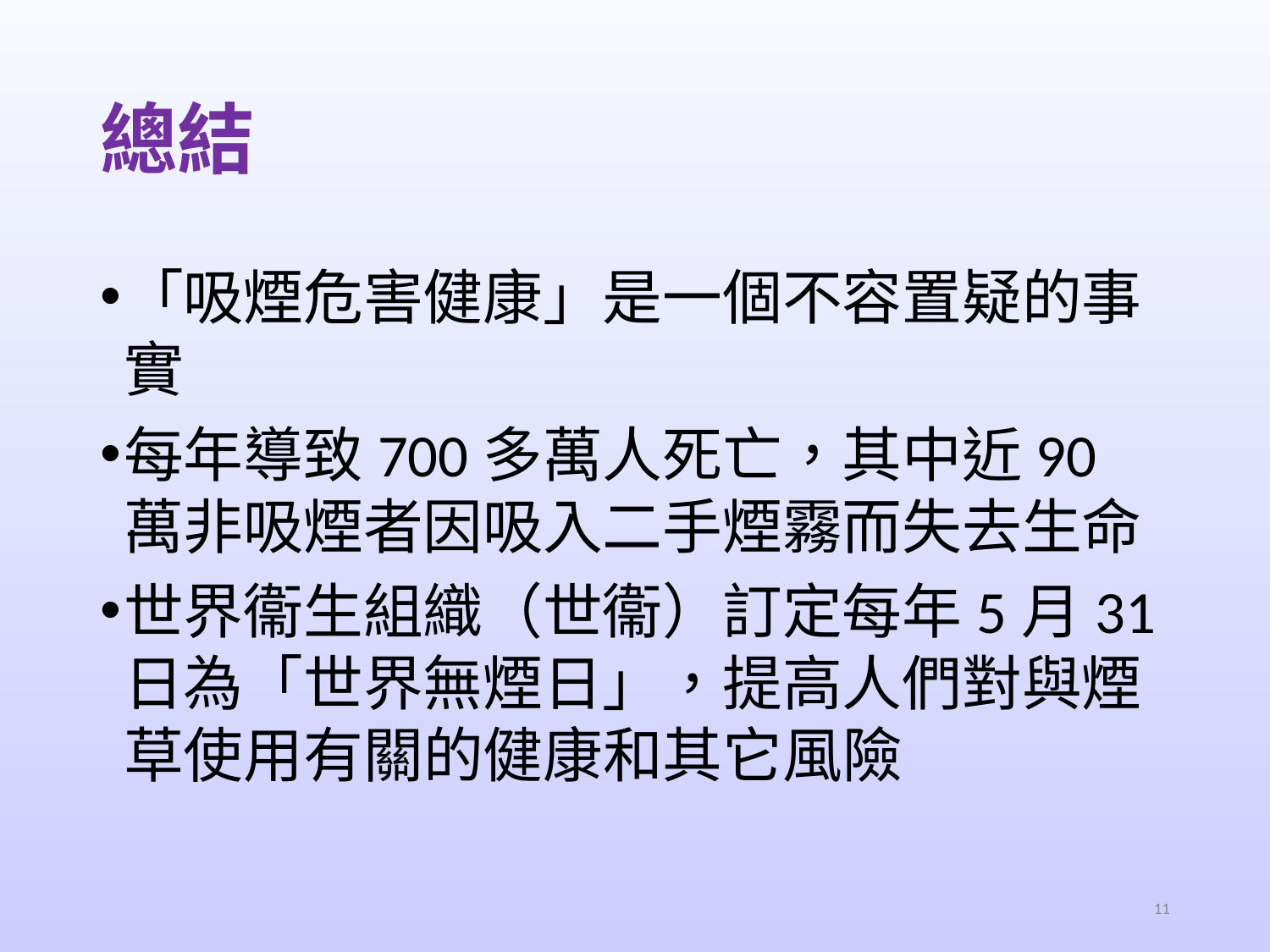

# 總結
「吸煙危害健康」是一個不容置疑的事實
每年導致700多萬人死亡，其中近90萬非吸煙者因吸入二手煙霧而失去生命
世界衞生組織（世衞）訂定每年5月31日為「世界無煙日」，提高人們對與煙草使用有關的健康和其它風險
11